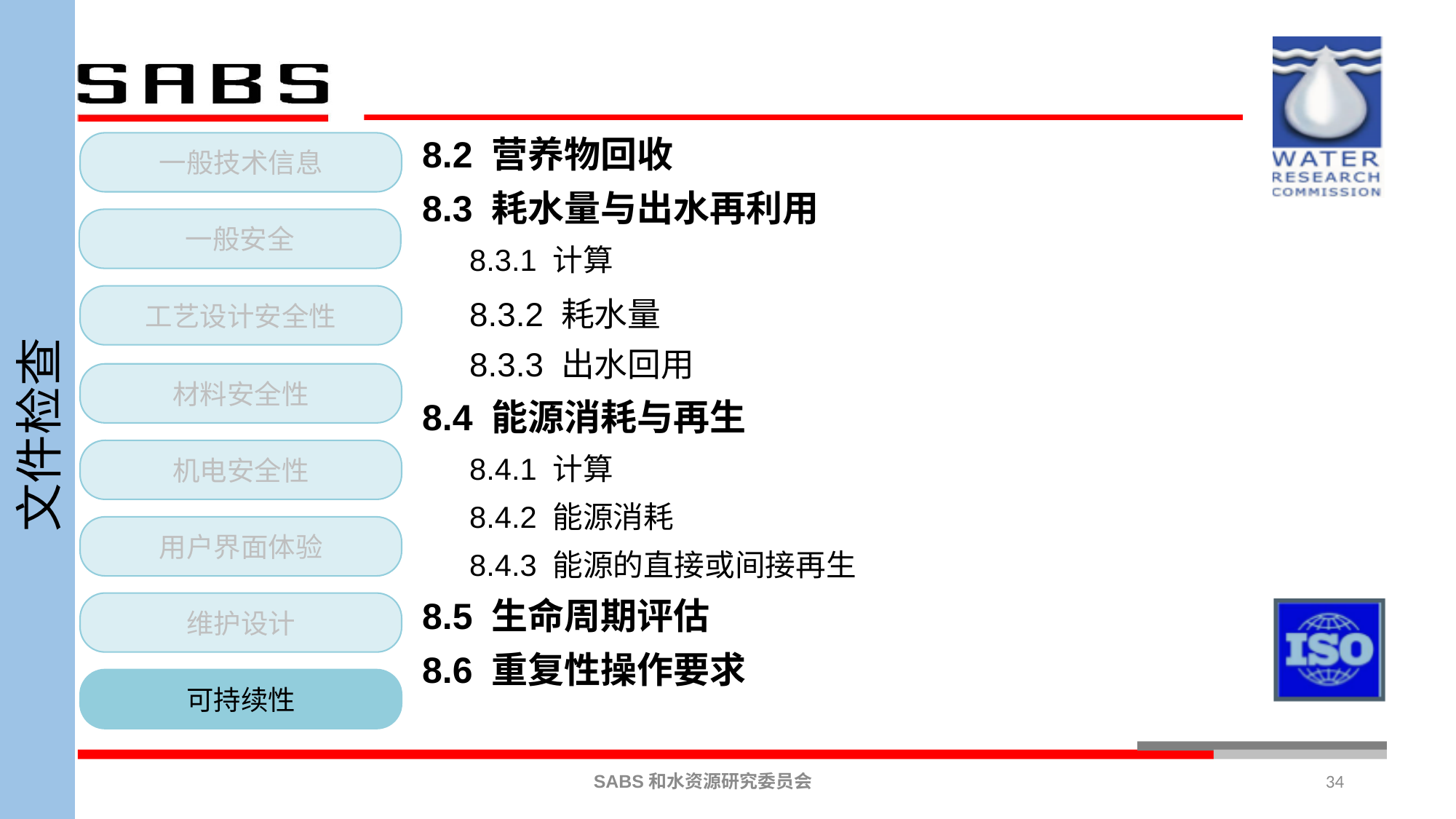

8.2 营养物回收
8.3 耗水量与出水再利用
8.3.1 计算
8.3.2 耗水量
8.3.3 出水回用
8.4 能源消耗与再生
8.4.1 计算
8.4.2 能源消耗
8.4.3 能源的直接或间接再生
8.5 生命周期评估
8.6 重复性操作要求

一般技术信息
一般安全
工艺设计安全性
材料安全性
机电安全性
用户界面体验
维护设计
可持续性
文件检查
34